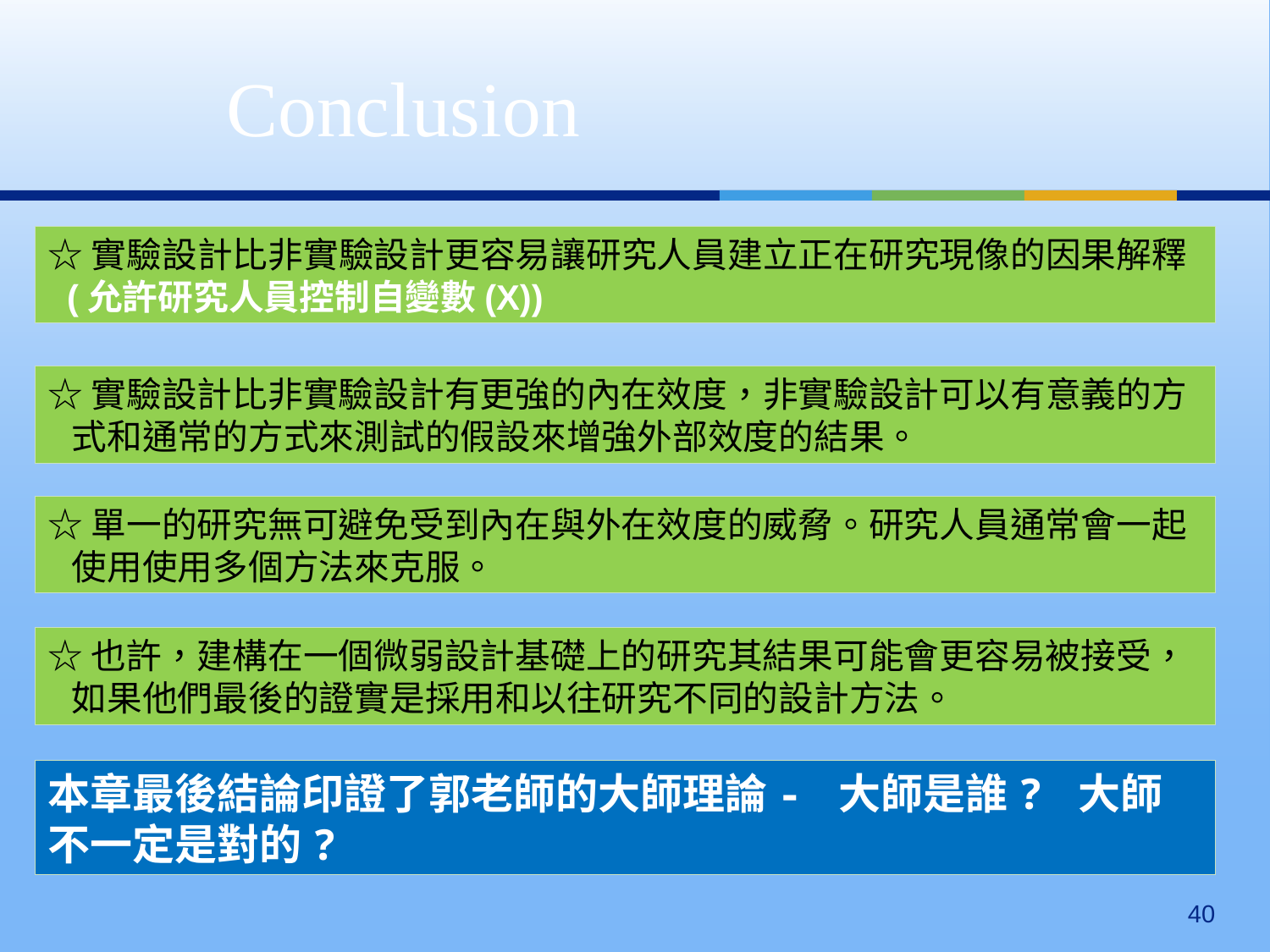

Conclusion
☆實驗設計比非實驗設計更容易讓研究人員建立正在研究現像的因果解釋
  (允許研究人員控制自變數(X))
☆實驗設計比非實驗設計有更強的內在效度，非實驗設計可以有意義的方
  式和通常的方式來測試的假設來增強外部效度的結果。
☆單一的研究無可避免受到內在與外在效度的威脅。研究人員通常會一起
  使用使用多個方法來克服。
☆也許，建構在一個微弱設計基礎上的研究其結果可能會更容易被接受，
  如果他們最後的證實是採用和以往研究不同的設計方法。
本章最後結論印證了郭老師的大師理論- 大師是誰? 大師不一定是對的?
40